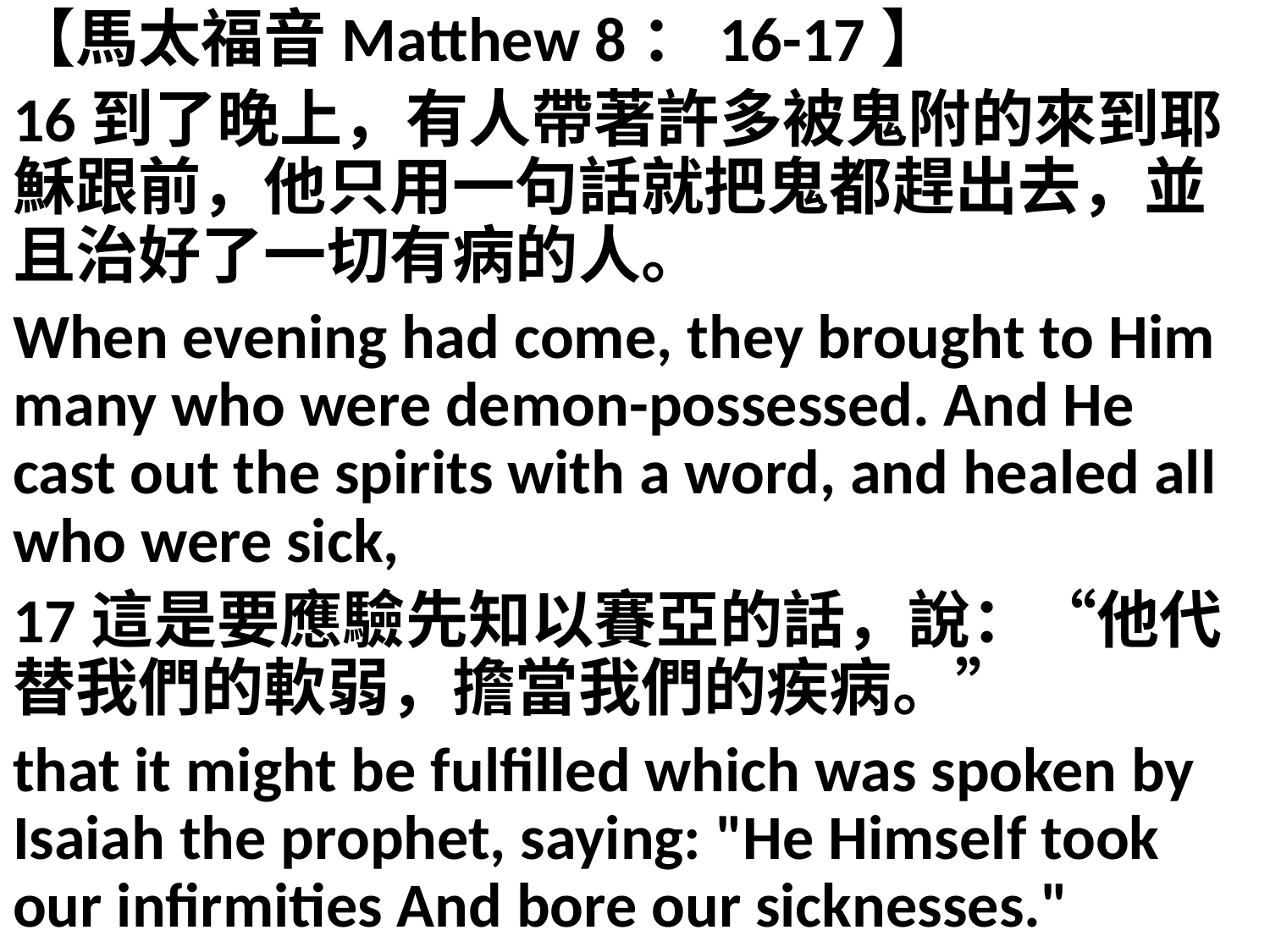

【馬太福音Matthew 8：16-17】
16到了晚上，有人帶著許多被鬼附的來到耶穌跟前，他只用一句話就把鬼都趕出去，並且治好了一切有病的人。
When evening had come, they brought to Him many who were demon-possessed. And He cast out the spirits with a word, and healed all who were sick,
17這是要應驗先知以賽亞的話，說：“他代替我們的軟弱，擔當我們的疾病。”
that it might be fulfilled which was spoken by Isaiah the prophet, saying: "He Himself took our infirmities And bore our sicknesses."